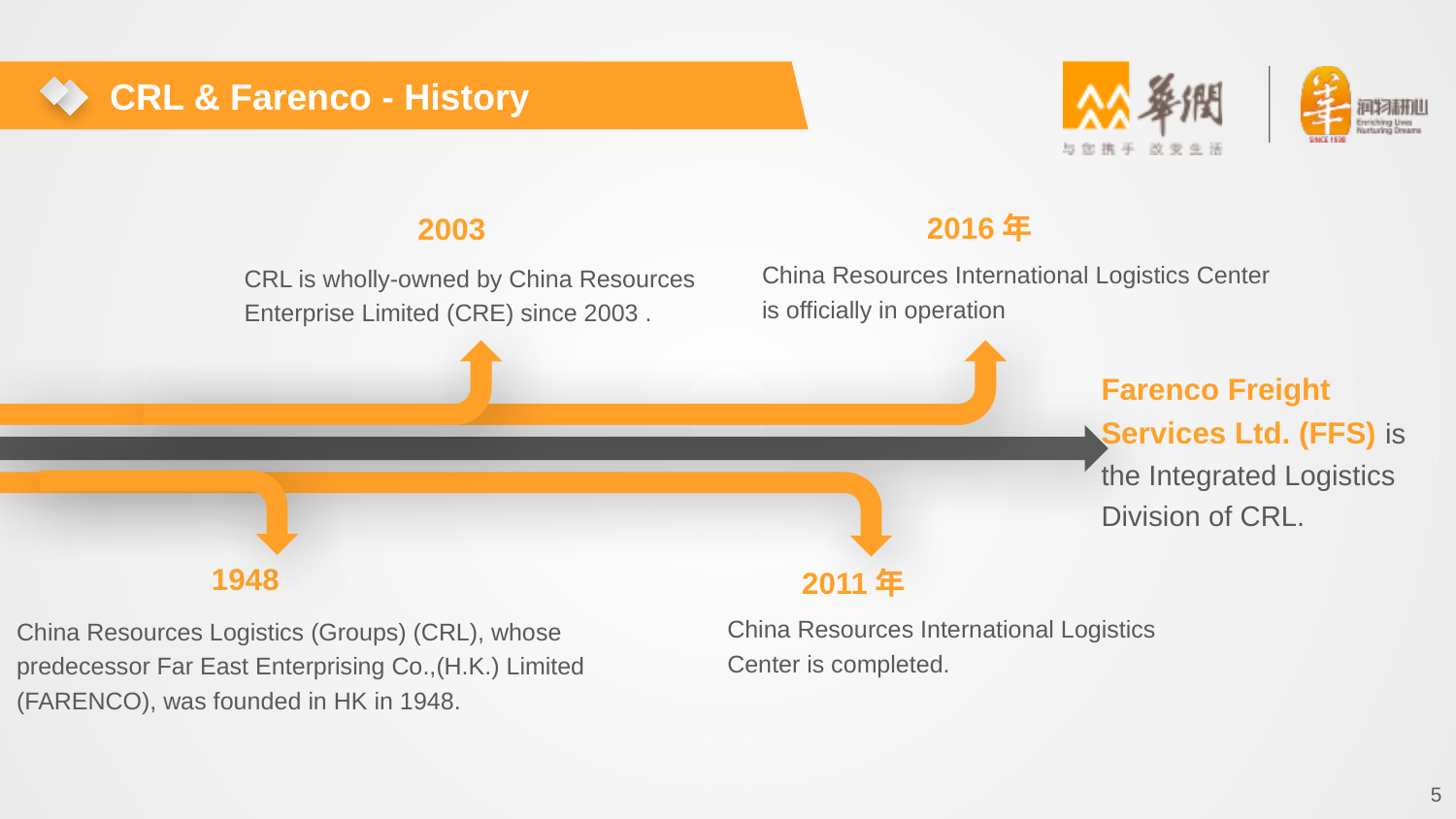

CRL & Farenco - History

2016年
2003
China Resources International Logistics Center is officially in operation
CRL is wholly-owned by China Resources Enterprise Limited (CRE) since 2003 .
Farenco Freight Services Ltd. (FFS) is the Integrated Logistics Division of CRL.

1948
2011年
China Resources International Logistics Center is completed.
China Resources Logistics (Groups) (CRL), whose predecessor Far East Enterprising Co.,(H.K.) Limited (FARENCO), was founded in HK in 1948.
5